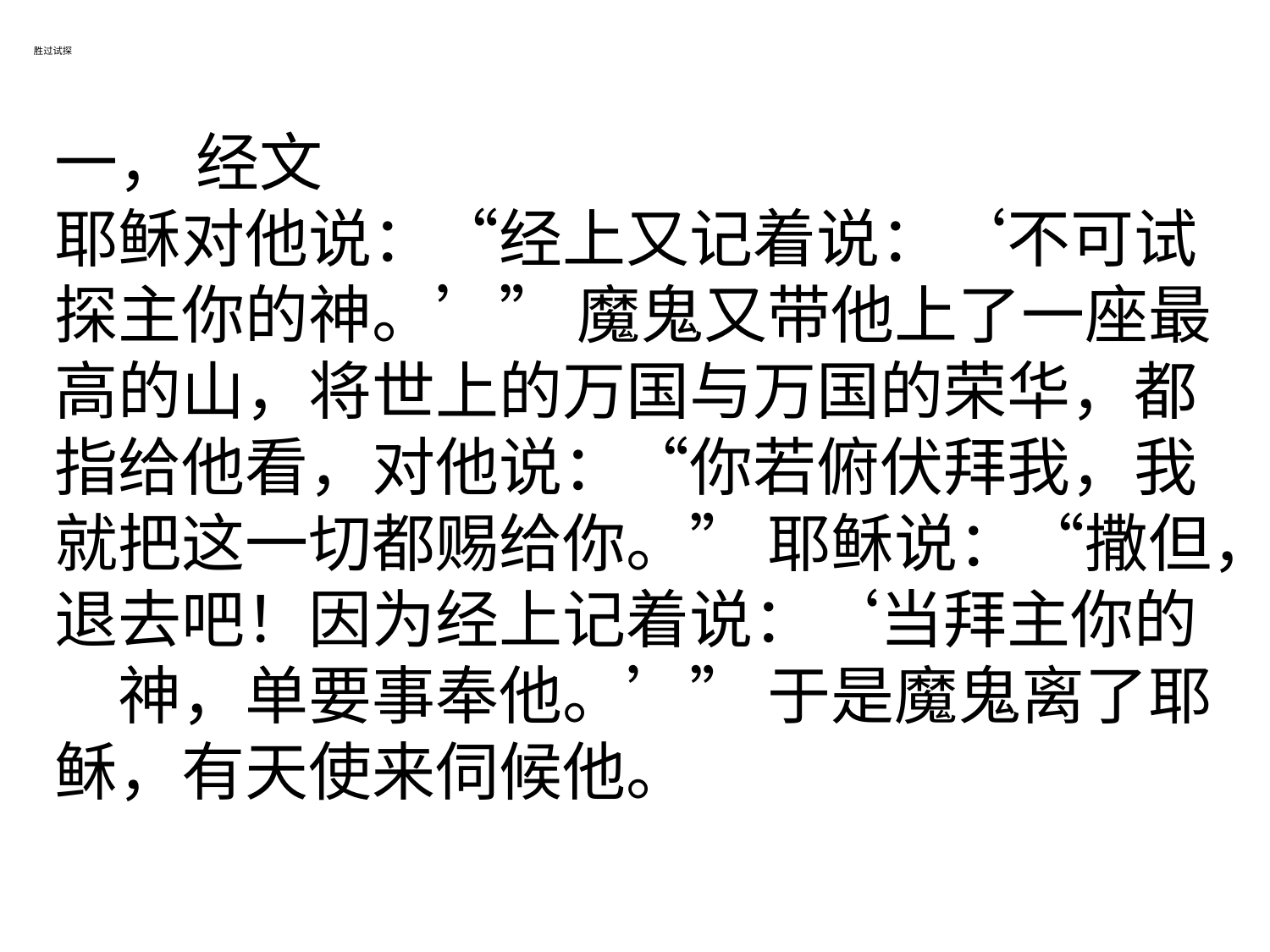

# 胜过试探
一， 经文
耶稣对他说：“经上又记着说：‘不可试探主你的神。’” 魔鬼又带他上了一座最高的山，将世上的万国与万国的荣华，都指给他看，对他说：“你若俯伏拜我，我就把这一切都赐给你。” 耶稣说：“撒但，退去吧！因为经上记着说：‘当拜主你的　神，单要事奉他。’” 于是魔鬼离了耶稣，有天使来伺候他。